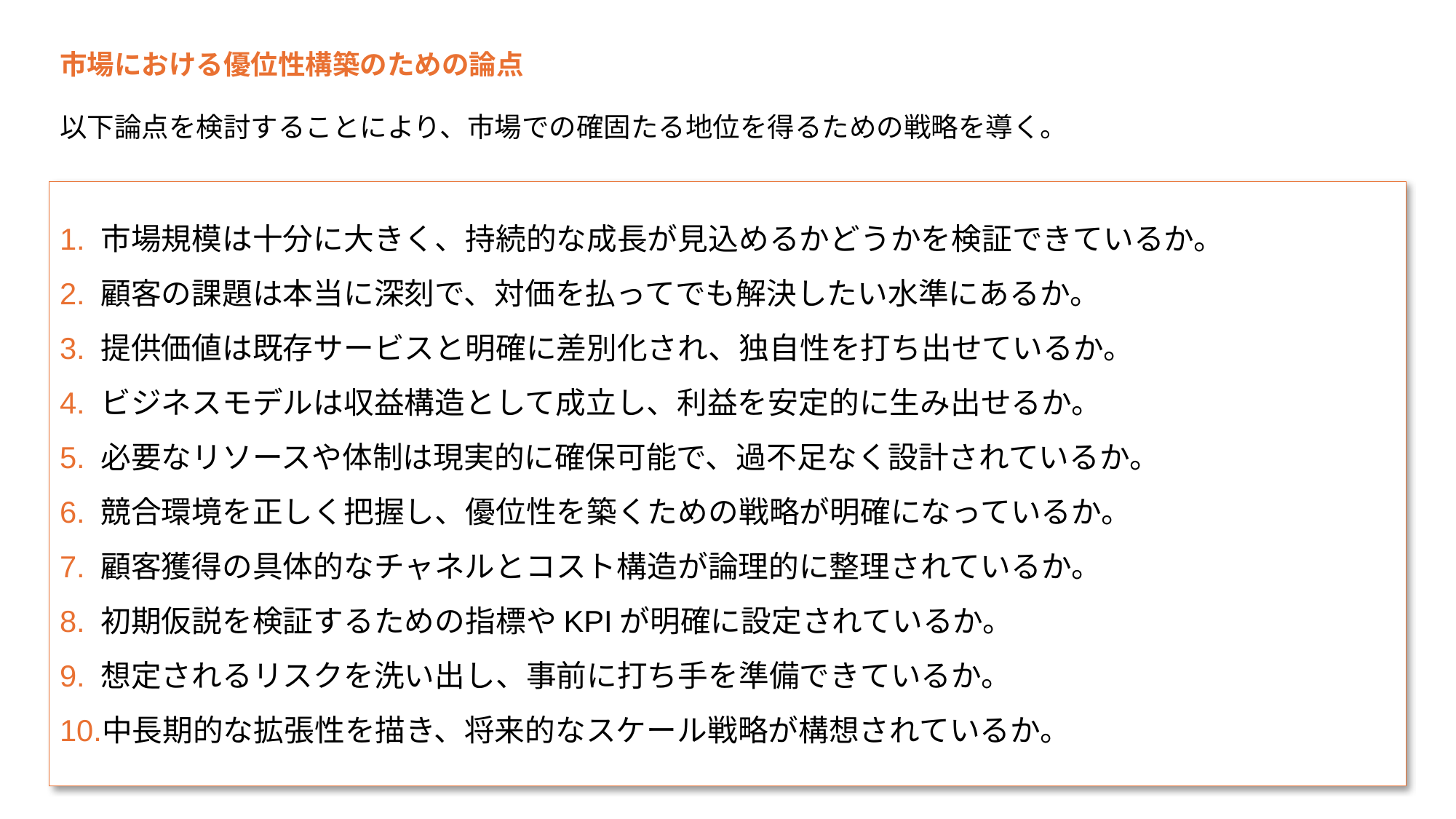

市場における優位性構築のための論点
以下論点を検討することにより、市場での確固たる地位を得るための戦略を導く。
市場規模は十分に大きく、持続的な成長が見込めるかどうかを検証できているか。
顧客の課題は本当に深刻で、対価を払ってでも解決したい水準にあるか。
提供価値は既存サービスと明確に差別化され、独自性を打ち出せているか。
ビジネスモデルは収益構造として成立し、利益を安定的に生み出せるか。
必要なリソースや体制は現実的に確保可能で、過不足なく設計されているか。
競合環境を正しく把握し、優位性を築くための戦略が明確になっているか。
顧客獲得の具体的なチャネルとコスト構造が論理的に整理されているか。
初期仮説を検証するための指標やKPIが明確に設定されているか。
想定されるリスクを洗い出し、事前に打ち手を準備できているか。
中長期的な拡張性を描き、将来的なスケール戦略が構想されているか。